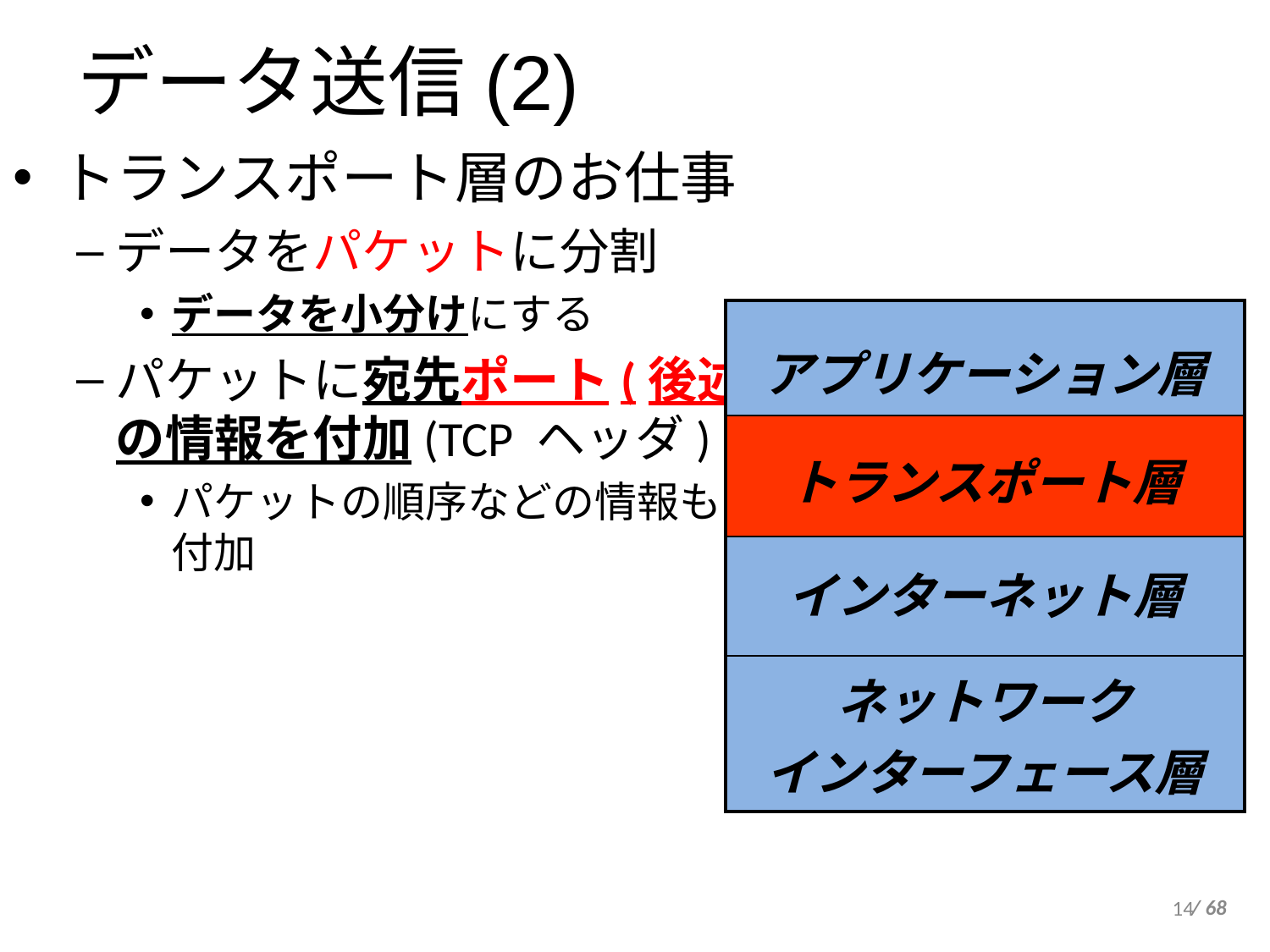

データ送信(2)
トランスポート層のお仕事
データをパケットに分割
データを小分けにする
パケットに宛先ポート(後述)
の情報を付加(TCP ヘッダ)
パケットの順序などの情報も
付加
| アプリケーション層 |
| --- |
| トランスポート層 |
| インターネット層 |
| ネットワーク インターフェース層 |
14